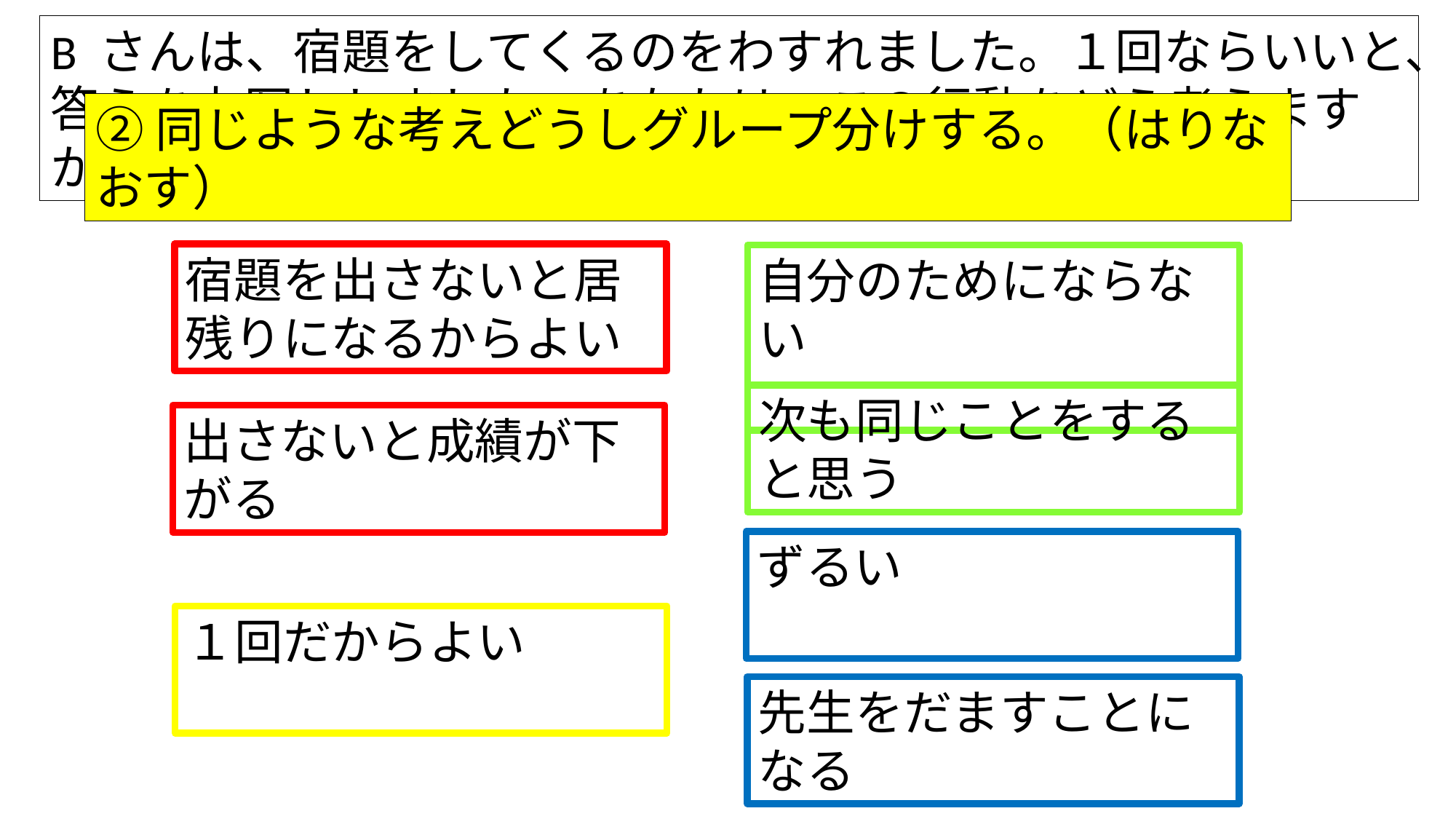

B さんは、宿題をしてくるのをわすれました。１回ならいいと、答えを丸写ししました。あなたは、この行動をどう考えますか？
②同じような考えどうしグループ分けする。（はりなおす）
反対
賛成
宿題を出さないと居残りになるからよい
自分のためにならない

次も同じことをすると思う
出さないと成績が下がる
ずるい

１回だからよい

先生をだますことになる